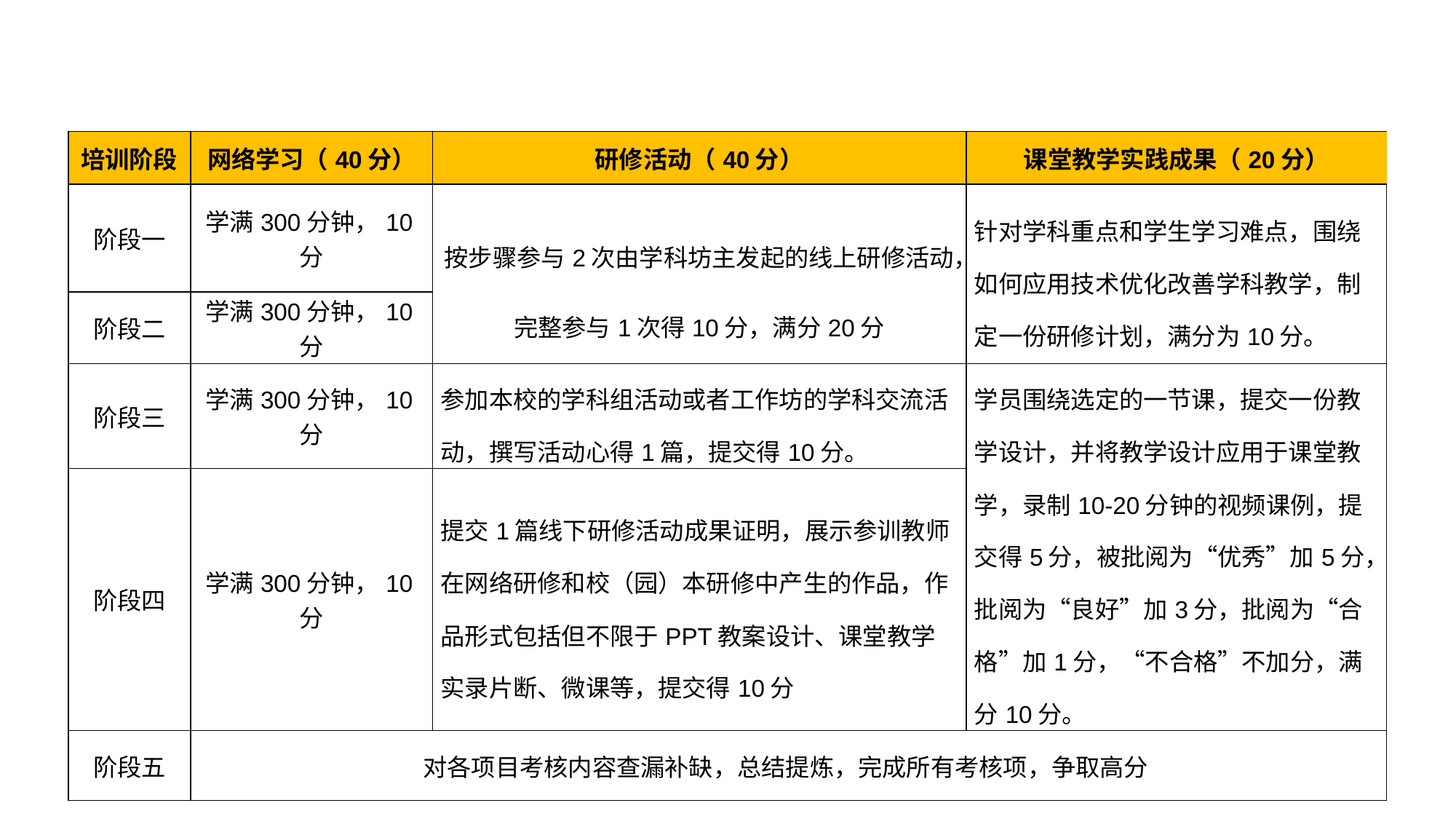

| 培训阶段 | 网络学习（40分） | 研修活动（40分） | 课堂教学实践成果（20分） |
| --- | --- | --- | --- |
| 阶段一 | 学满300分钟，10分 | 按步骤参与2次由学科坊主发起的线上研修活动，完整参与1次得10分，满分20分 | 针对学科重点和学生学习难点，围绕如何应用技术优化改善学科教学，制定一份研修计划，满分为10分。 |
| 阶段二 | 学满300分钟，10分 |  |  |
| 阶段三 | 学满300分钟，10分 | 参加本校的学科组活动或者工作坊的学科交流活动，撰写活动心得1篇，提交得10分。 | 学员围绕选定的一节课，提交一份教学设计，并将教学设计应用于课堂教学，录制10-20分钟的视频课例，提交得5分，被批阅为“优秀”加5分，批阅为“良好”加3分，批阅为“合格”加1分，“不合格”不加分，满分10分。 |
| 阶段四 | 学满300分钟，10分 | 提交1篇线下研修活动成果证明，展示参训教师在网络研修和校（园）本研修中产生的作品，作品形式包括但不限于PPT教案设计、课堂教学实录片断、微课等，提交得10分 |  |
| 阶段五 | 对各项目考核内容查漏补缺，总结提炼，完成所有考核项，争取高分 |  |  |